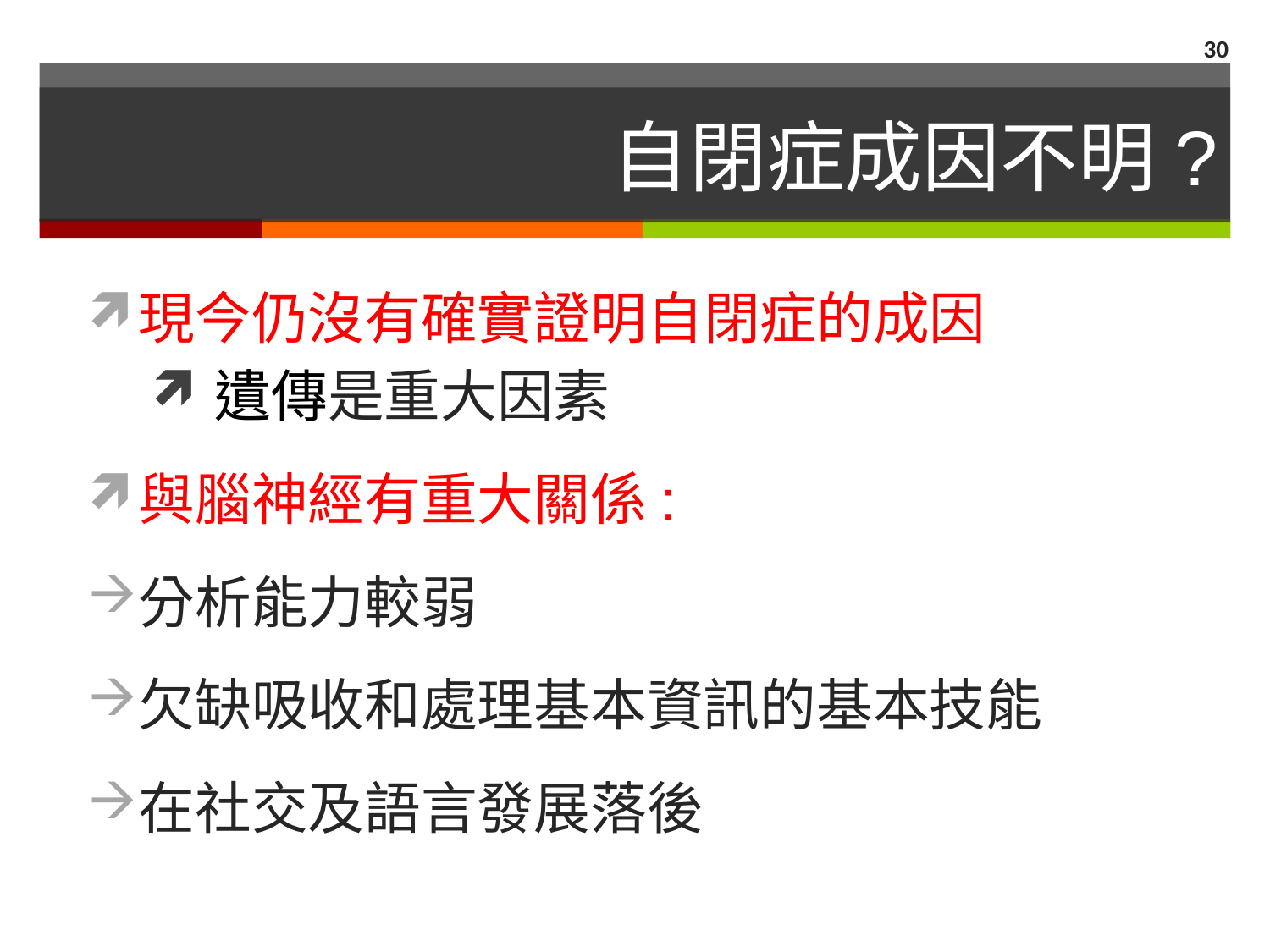

30
# 自閉症成因不明?
現今仍沒有確實證明自閉症的成因
遺傳是重大因素
與腦神經有重大關係:
分析能力較弱
欠缺吸收和處理基本資訊的基本技能
在社交及語言發展落後